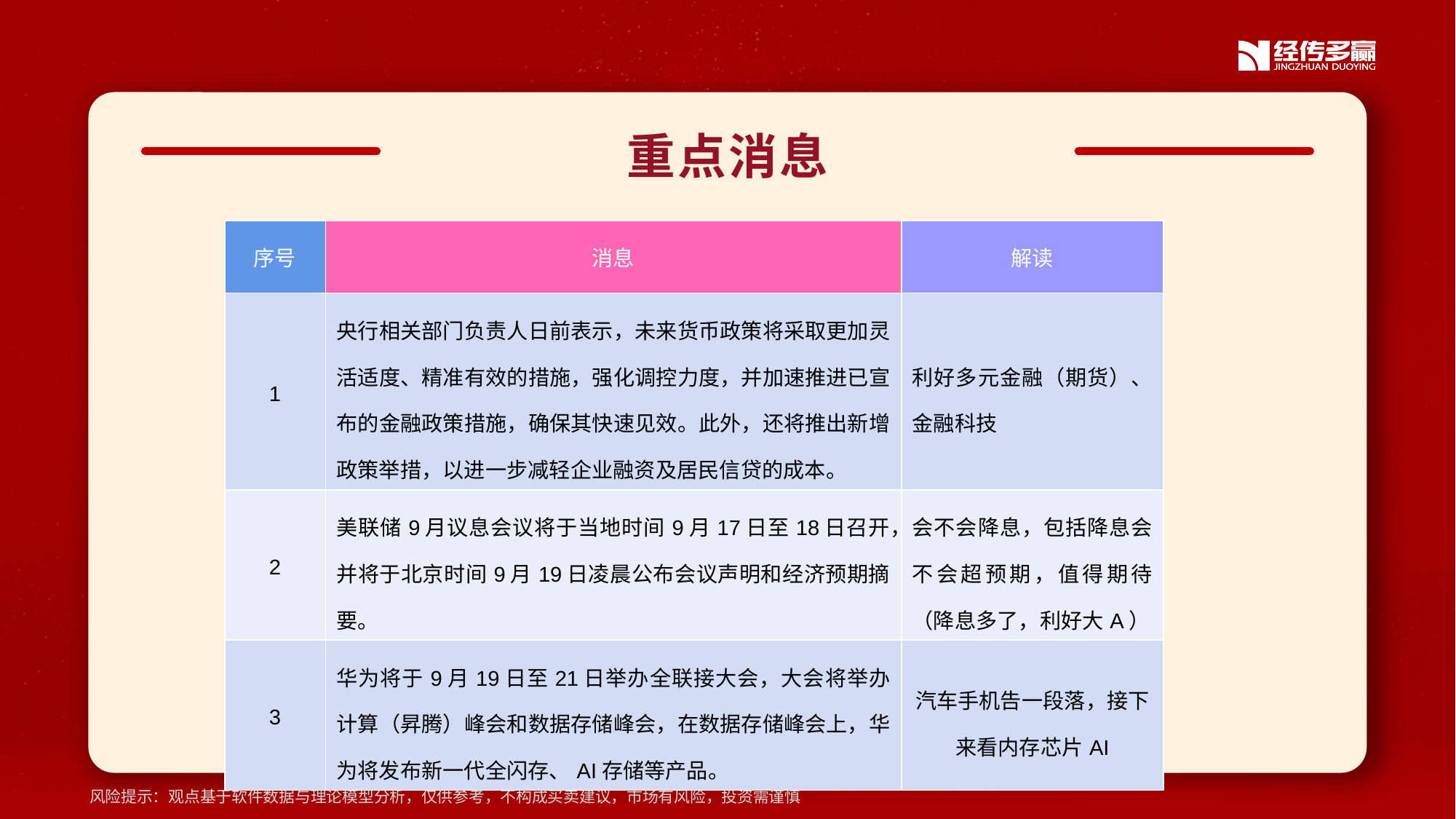

重点消息
| 序号 | 消息 | 解读 |
| --- | --- | --- |
| 1 | 央行相关部门负责人日前表示，未来货币政策将采取更加灵活适度、精准有效的措施，强化调控力度，并加速推进已宣布的金融政策措施，确保其快速见效。此外，还将推出新增政策举措，以进一步减轻企业融资及居民信贷的成本。 | 利好多元金融（期货）、金融科技 |
| 2 | 美联储9月议息会议将于当地时间9月17日至18日召开，并将于北京时间9月19日凌晨公布会议声明和经济预期摘要。 | 会不会降息，包括降息会不会超预期，值得期待（降息多了，利好大A） |
| 3 | 华为将于9月19日至21日举办全联接大会，大会将举办计算（昇腾）峰会和数据存储峰会，在数据存储峰会上，华为将发布新一代全闪存、AI存储等产品。 | 汽车手机告一段落，接下来看内存芯片AI |